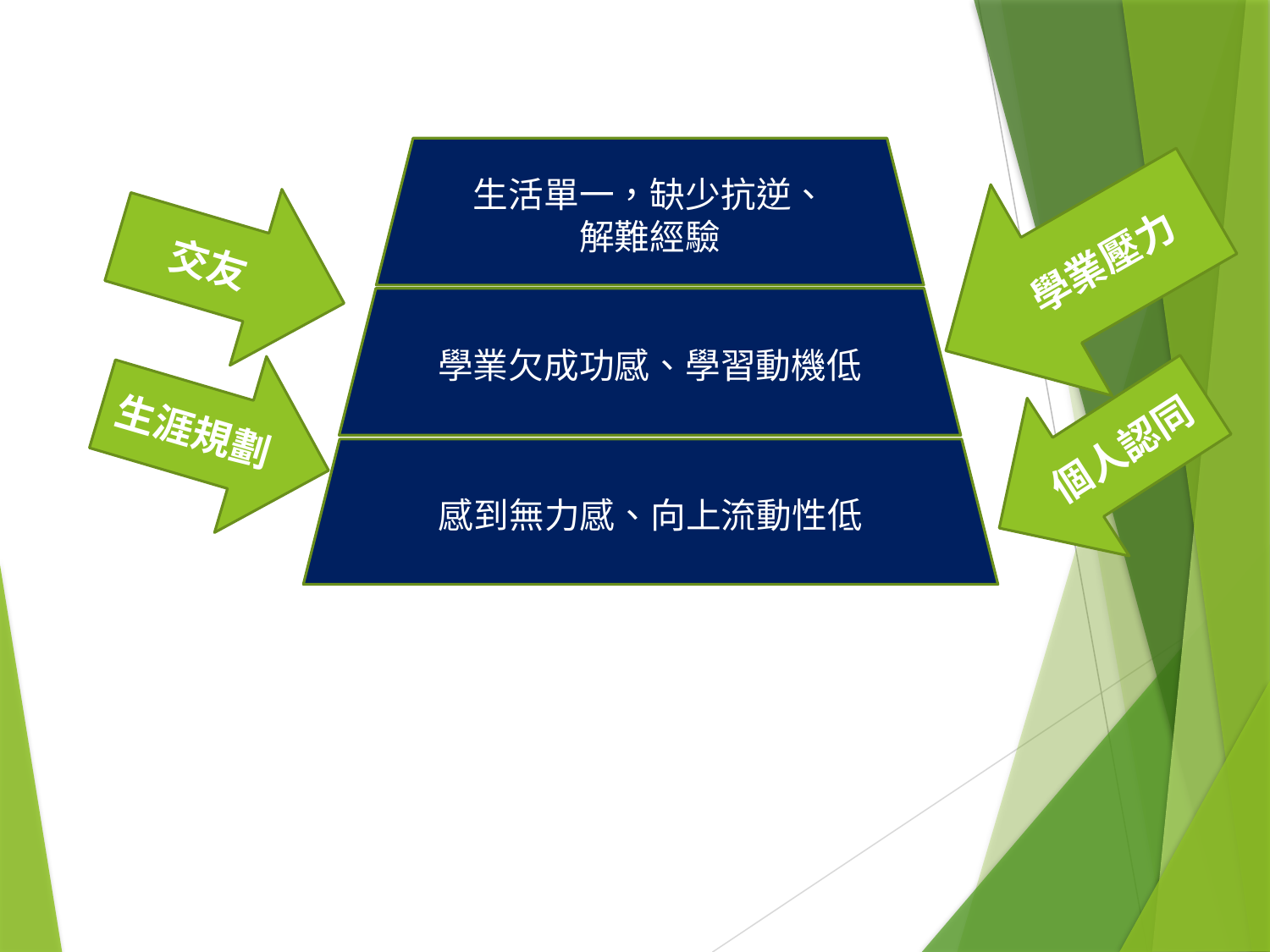

生活單一，缺少抗逆、
解難經驗
學業壓力
交友
學業欠成功感、學習動機低
生涯規劃
個人認同
感到無力感、向上流動性低